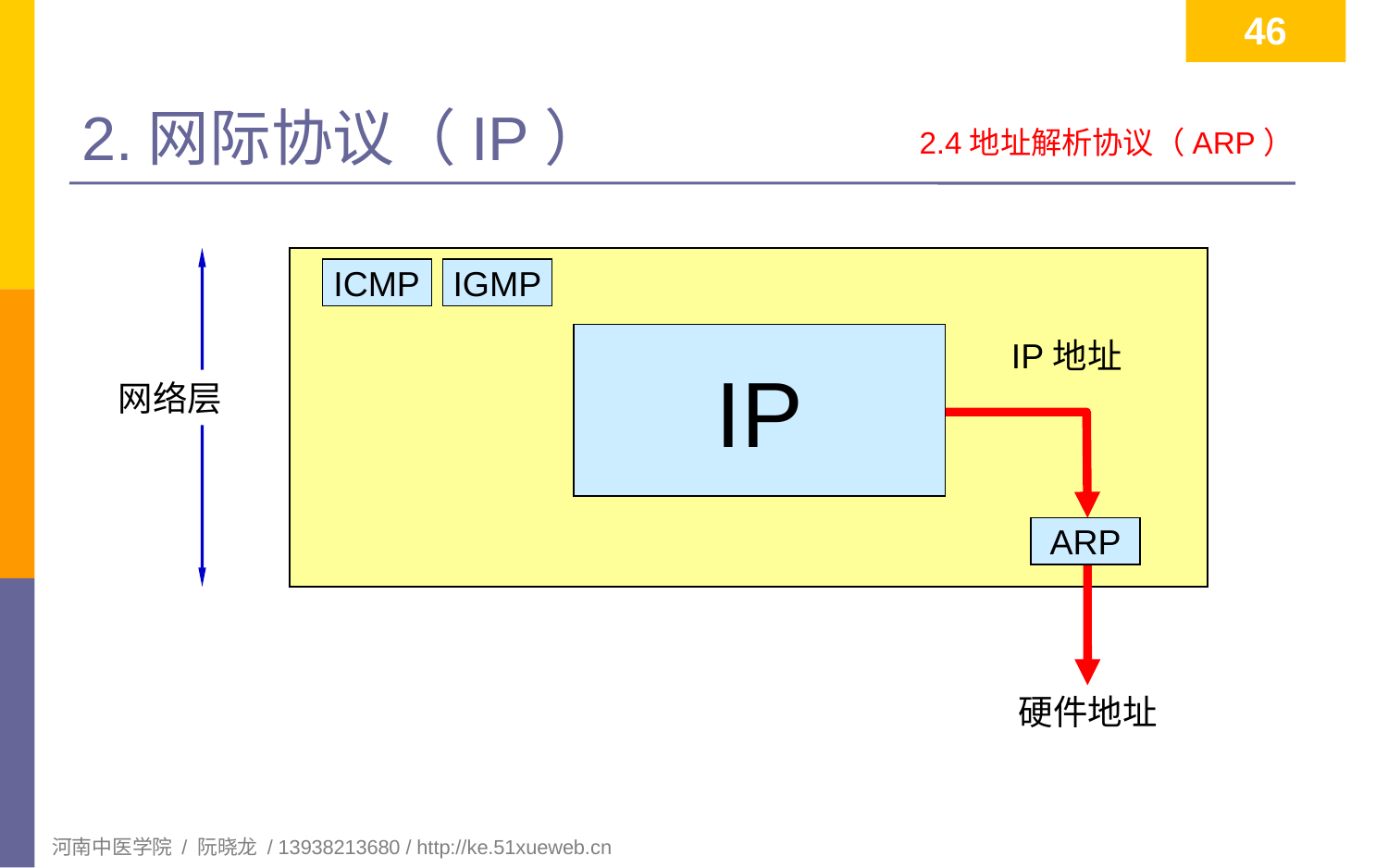

46
# 2.网际协议（IP）
2.4地址解析协议（ARP）

ARP

ICMP
IGMP
IP
IP地址
网络层

ARP

硬件地址